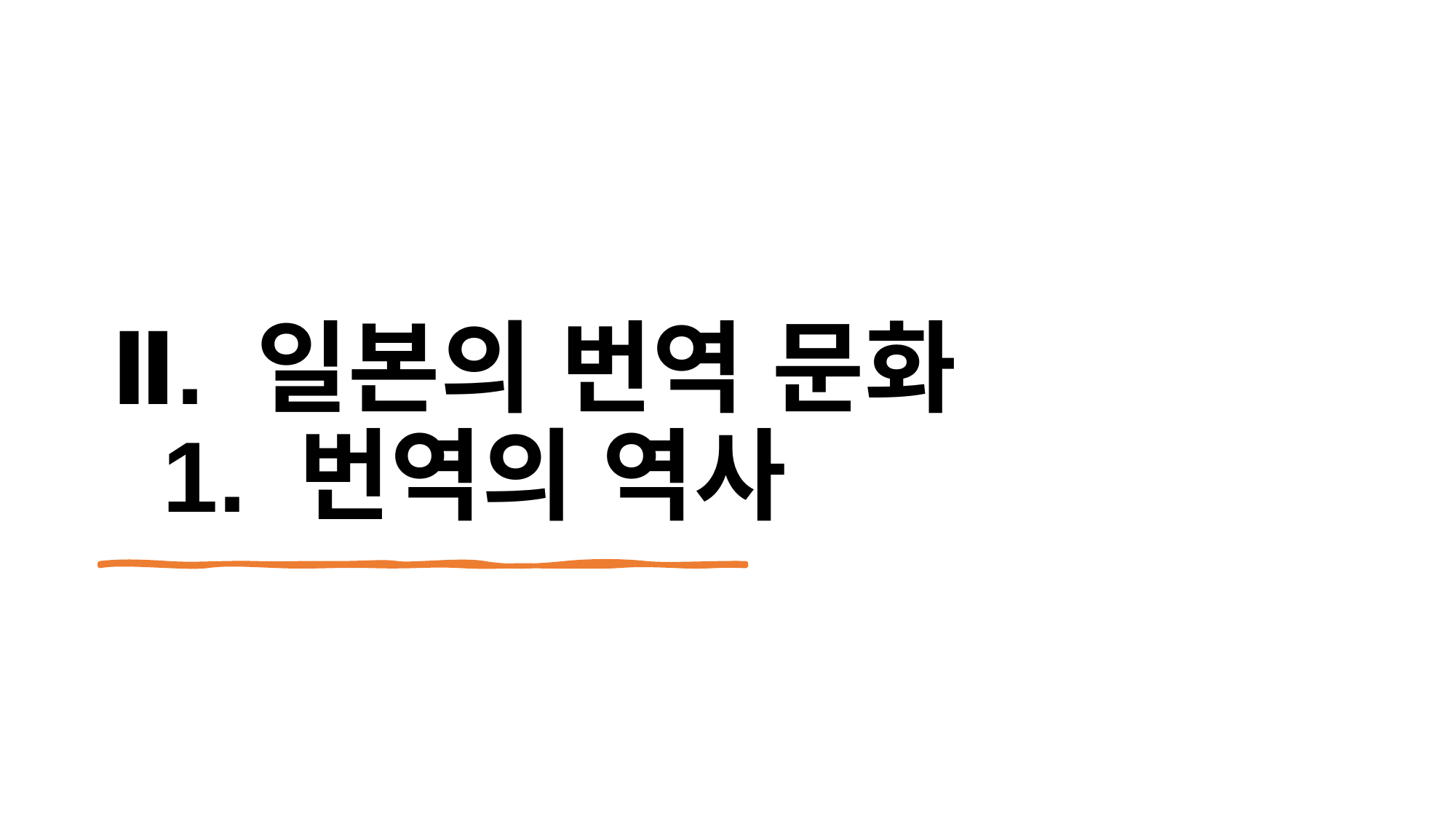

# Ⅱ. 일본의 번역 문화  1. 번역의 역사